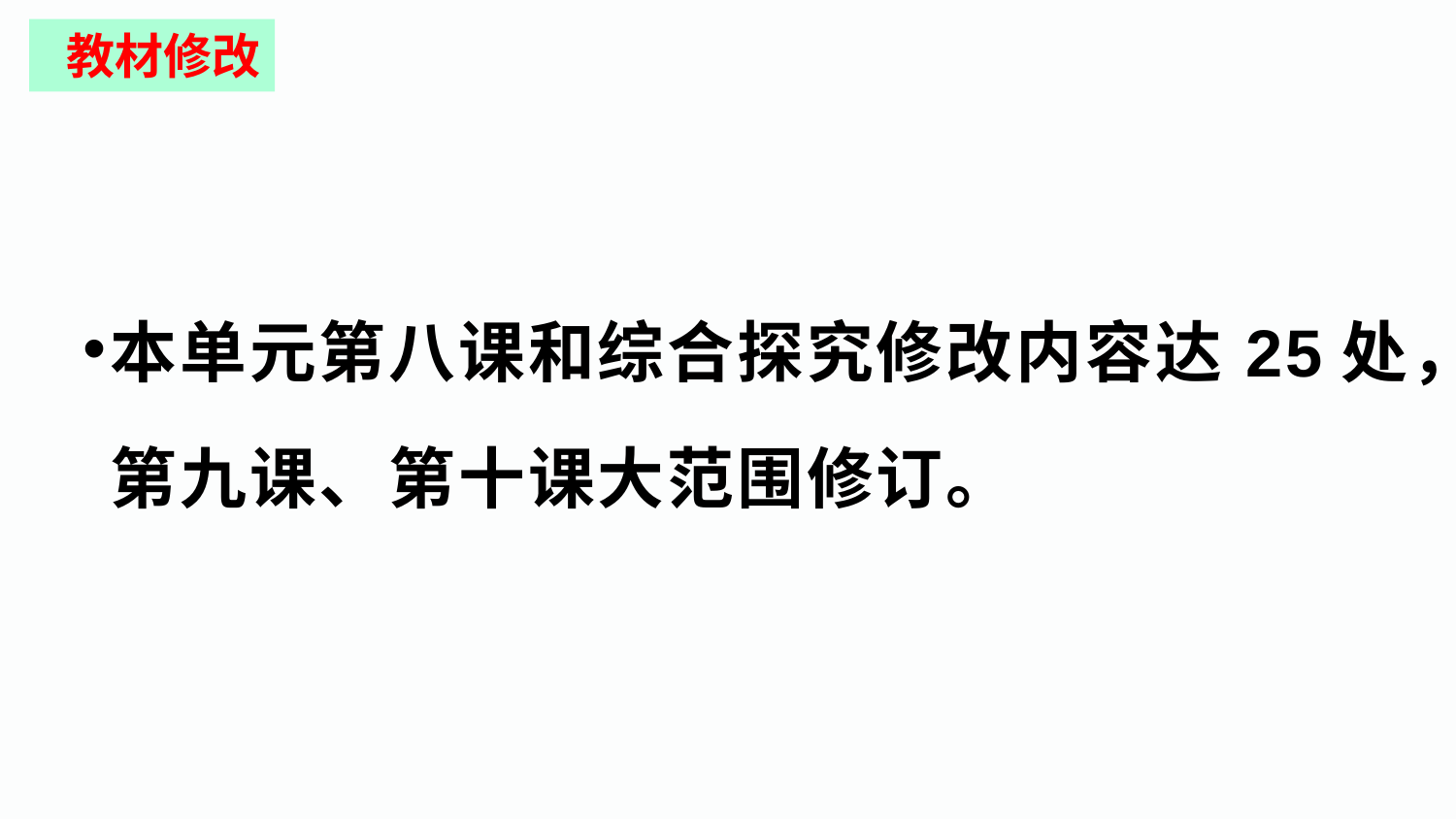

教材修改

本单元第八课和综合探究修改内容达25处，第九课、第十课大范围修订。